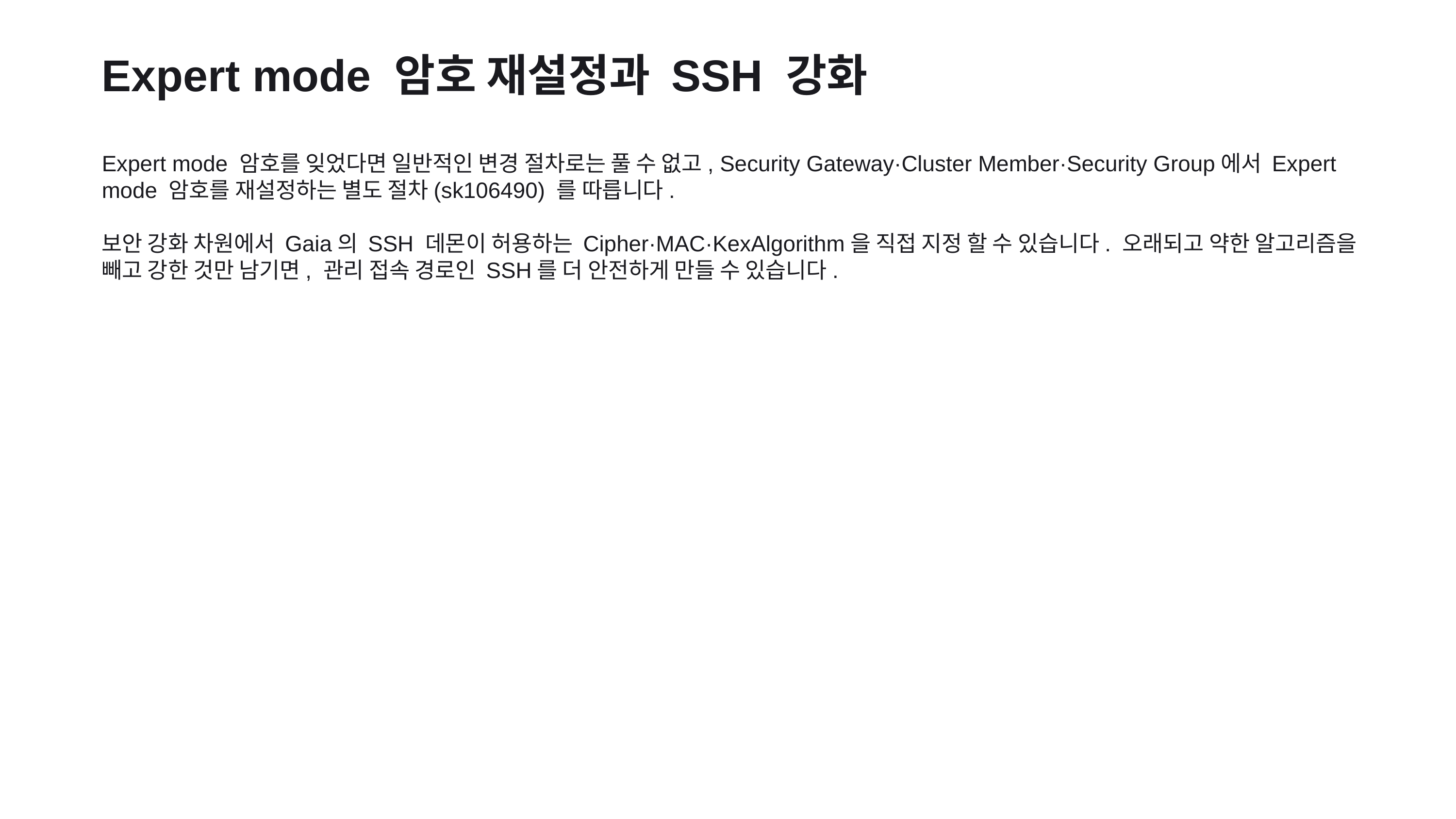

Expert mode 암호 재설정과 SSH 강화
Expert mode 암호를 잊었다면 일반적인 변경 절차로는 풀 수 없고, Security Gateway·Cluster Member·Security Group에서 Expert mode 암호를 재설정하는 별도 절차(sk106490) 를 따릅니다.

보안 강화 차원에서 Gaia의 SSH 데몬이 허용하는 Cipher·MAC·KexAlgorithm을 직접 지정 할 수 있습니다. 오래되고 약한 알고리즘을 빼고 강한 것만 남기면, 관리 접속 경로인 SSH를 더 안전하게 만들 수 있습니다.